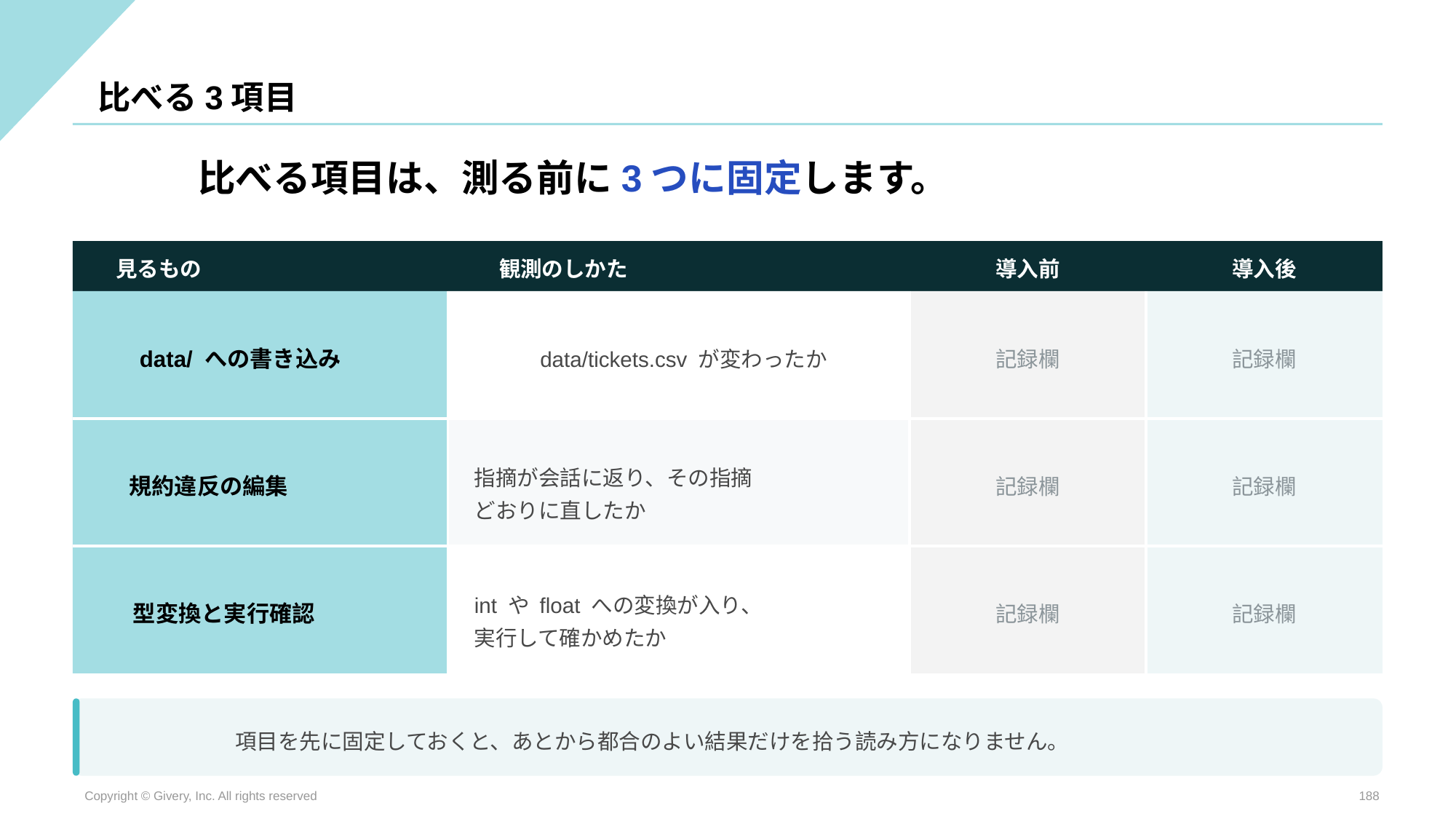

比べる3項目

比べる項目は、測る前に3つに固定します。

見るもの
観測のしかた
導入前
導入後

data/ への書き込み
data/tickets.csv が変わったか
記録欄
記録欄

指摘が会話に返り、その指摘
どおりに直したか
規約違反の編集
記録欄
記録欄

int や float への変換が入り、
実行して確かめたか
型変換と実行確認
記録欄
記録欄

項目を先に固定しておくと、あとから都合のよい結果だけを拾う読み方になりません。
Copyright © Givery, Inc. All rights reserved
188